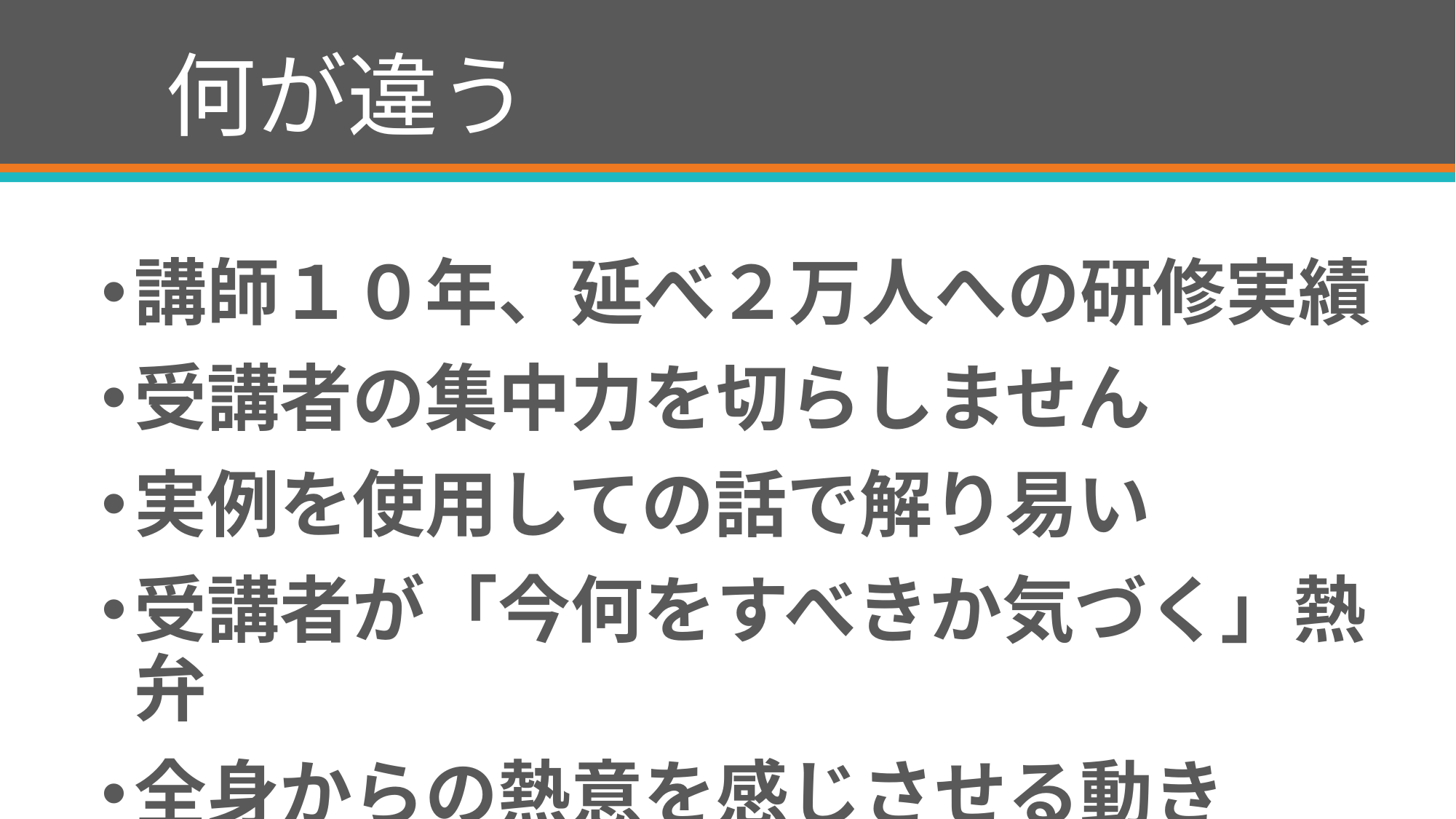

# 何が違う
講師１０年、延べ２万人への研修実績
受講者の集中力を切らしません
実例を使用しての話で解り易い
受講者が「今何をすべきか気づく」熱弁
全身からの熱意を感じさせる動き